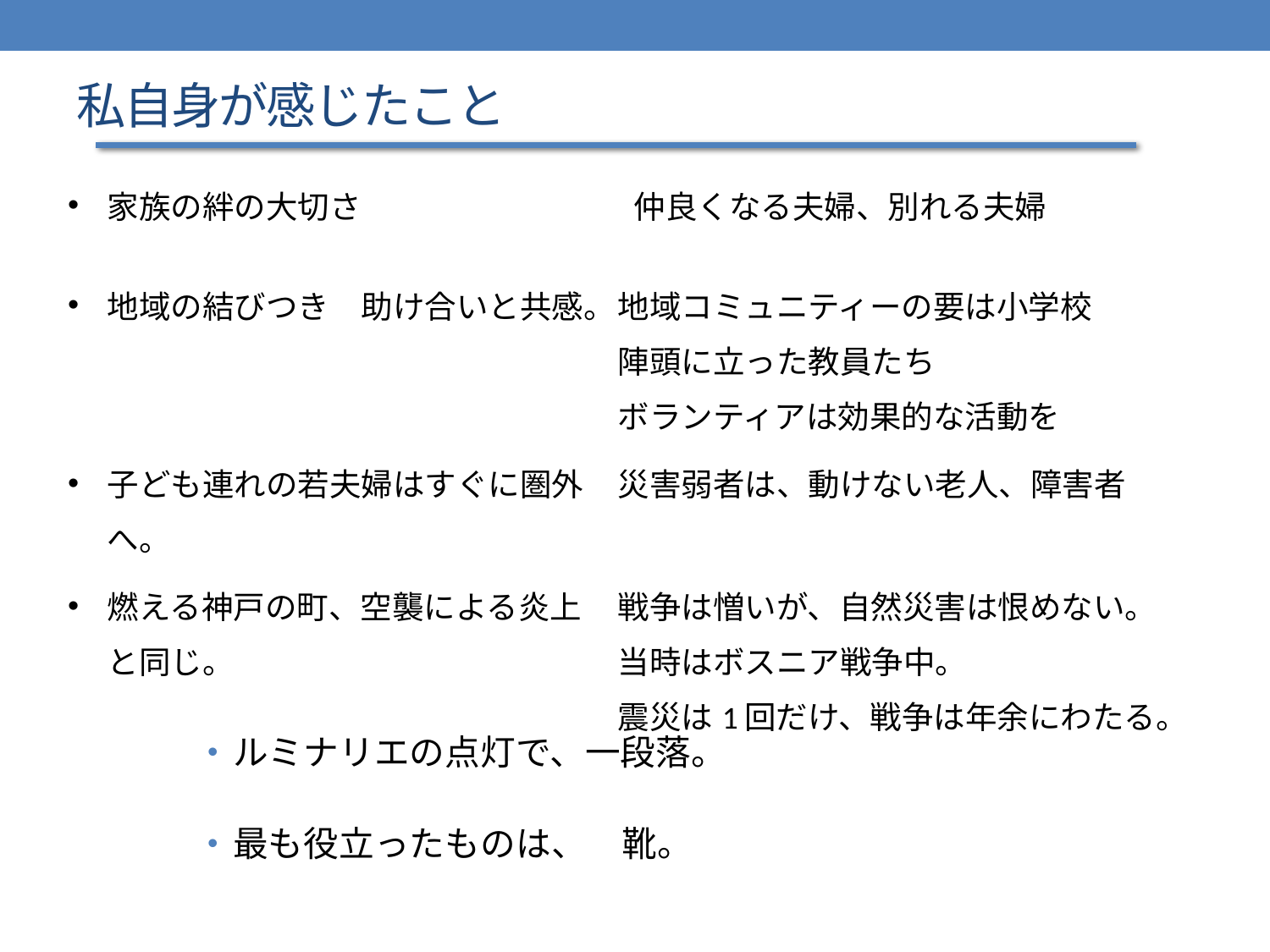

# 私自身が感じたこと
| 家族の絆の大切さ | 仲良くなる夫婦、別れる夫婦 |
| --- | --- |
| 地域の結びつき　助け合いと共感。 | 地域コミュニティーの要は小学校 陣頭に立った教員たち ボランティアは効果的な活動を |
| 子ども連れの若夫婦はすぐに圏外へ。 | 災害弱者は、動けない老人、障害者 |
| 燃える神戸の町、空襲による炎上と同じ。 | 戦争は憎いが、自然災害は恨めない。 当時はボスニア戦争中。 震災は1回だけ、戦争は年余にわたる。 |
ルミナリエの点灯で、一段落。
最も役立ったものは、　靴。